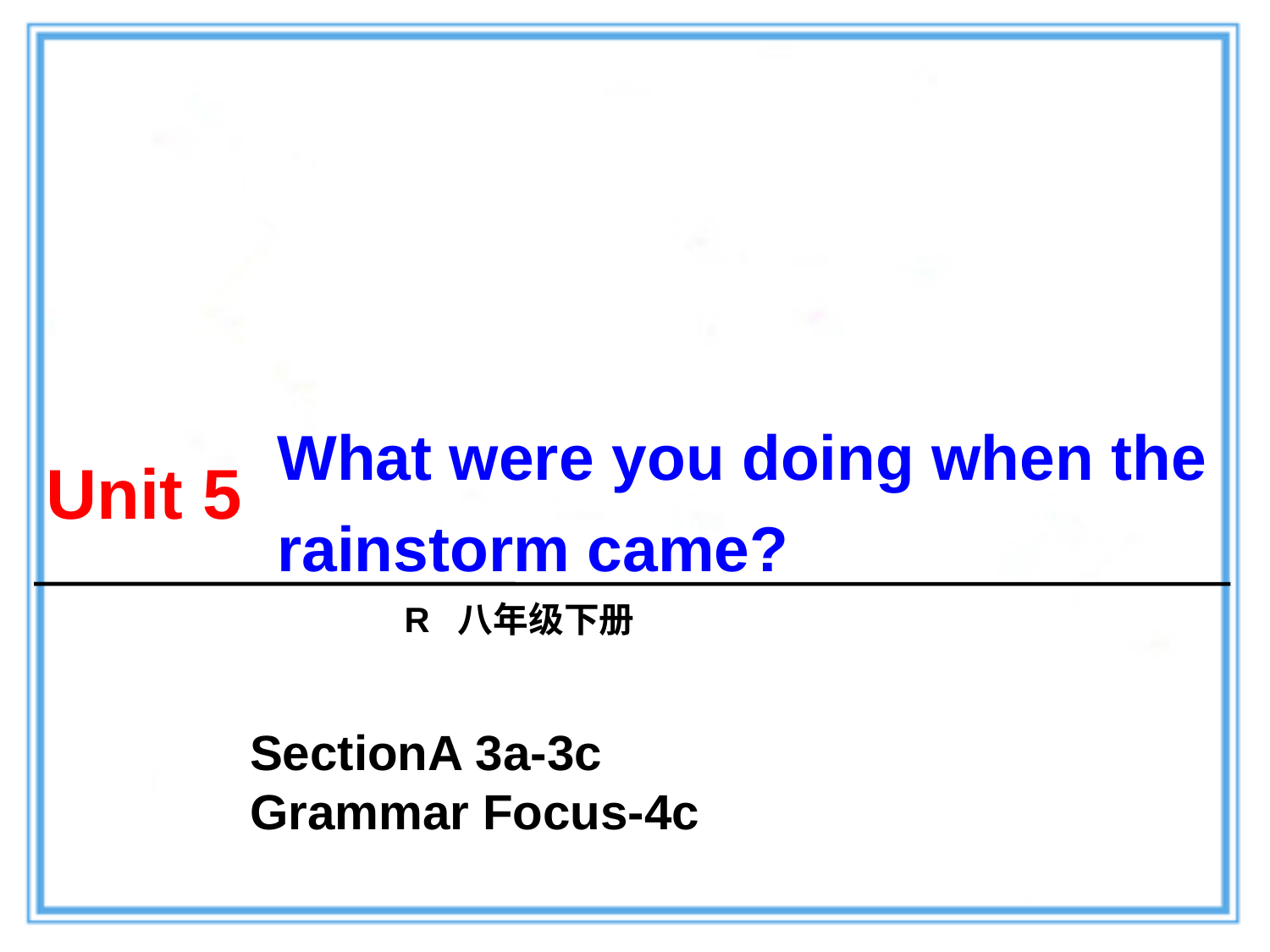

What were you doing when the rainstorm came?
Unit 5

R  八年级下册
SectionA 3a-3c
Grammar Focus-4c